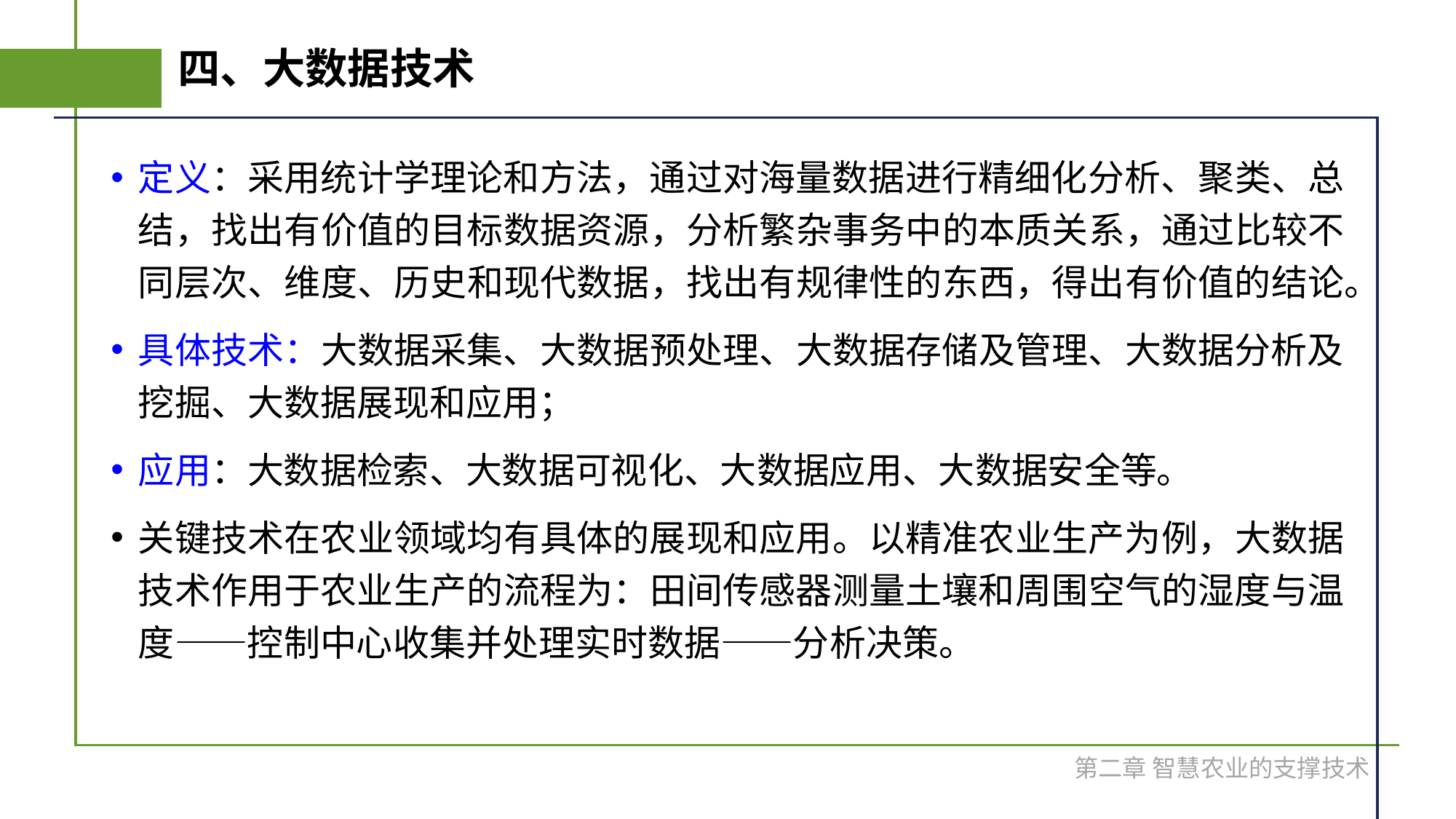

# 四、大数据技术
定义：采用统计学理论和方法，通过对海量数据进行精细化分析、聚类、总结，找出有价值的目标数据资源，分析繁杂事务中的本质关系，通过比较不同层次、维度、历史和现代数据，找出有规律性的东西，得出有价值的结论。
具体技术：大数据采集、大数据预处理、大数据存储及管理、大数据分析及挖掘、大数据展现和应用；
应用：大数据检索、大数据可视化、大数据应用、大数据安全等。
关键技术在农业领域均有具体的展现和应用。以精准农业生产为例，大数据技术作用于农业生产的流程为：田间传感器测量土壤和周围空气的湿度与温度——控制中心收集并处理实时数据——分析决策。
第二章 智慧农业的支撑技术